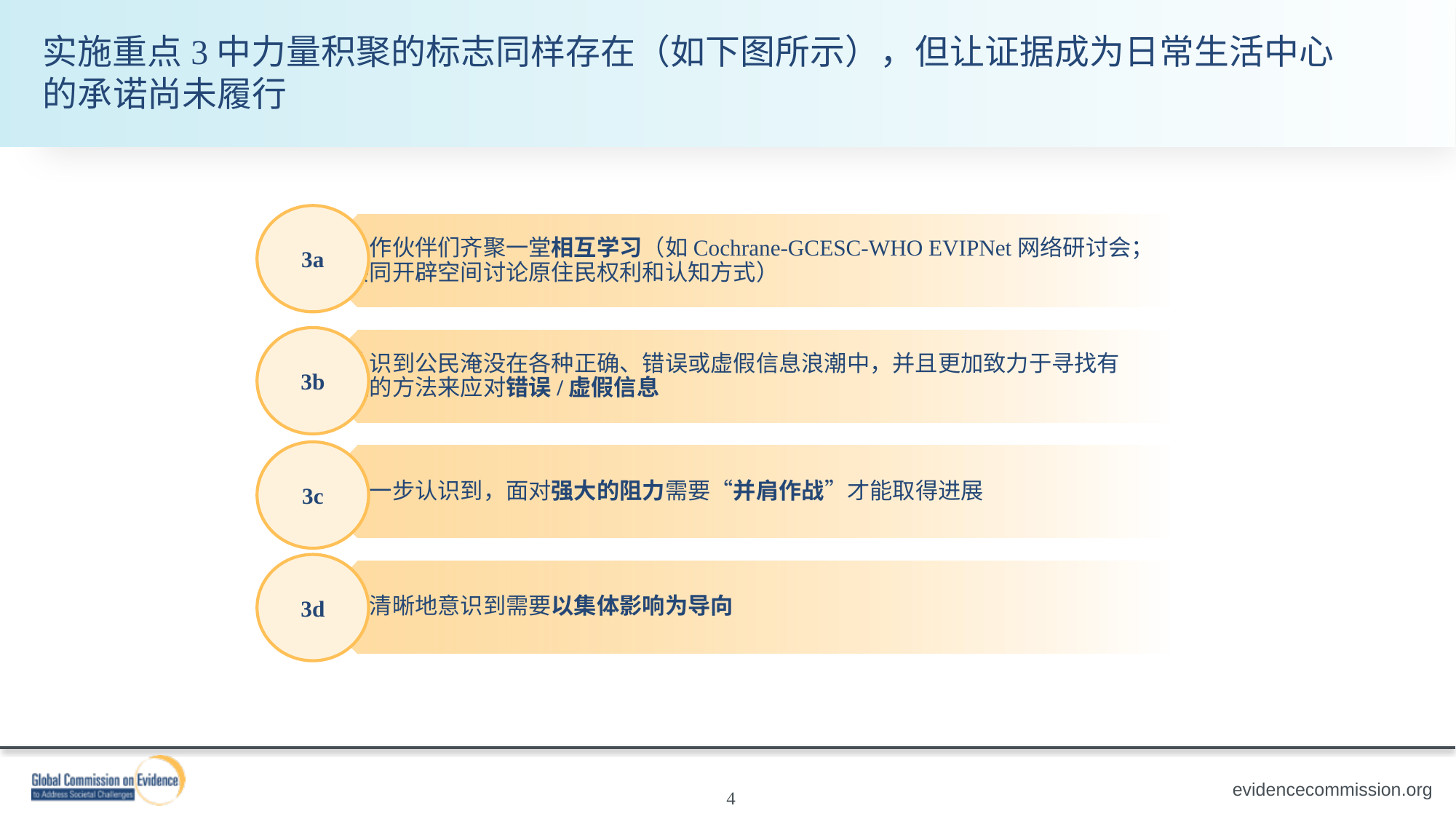

实施重点3中力量积聚的标志同样存在（如下图所示），但让证据成为日常生活中心的承诺尚未履行
3a
合作伙伴们齐聚一堂相互学习（如Cochrane-GCESC-WHO EVIPNet网络研讨会；共同开辟空间讨论原住民权利和认知方式）
认识到公民淹没在各种正确、错误或虚假信息浪潮中，并且更加致力于寻找有效的方法来应对错误/虚假信息
进一步认识到，面对强大的阻力需要“并肩作战”才能取得进展
更清晰地意识到需要以集体影响为导向
3b
3c
3d
4